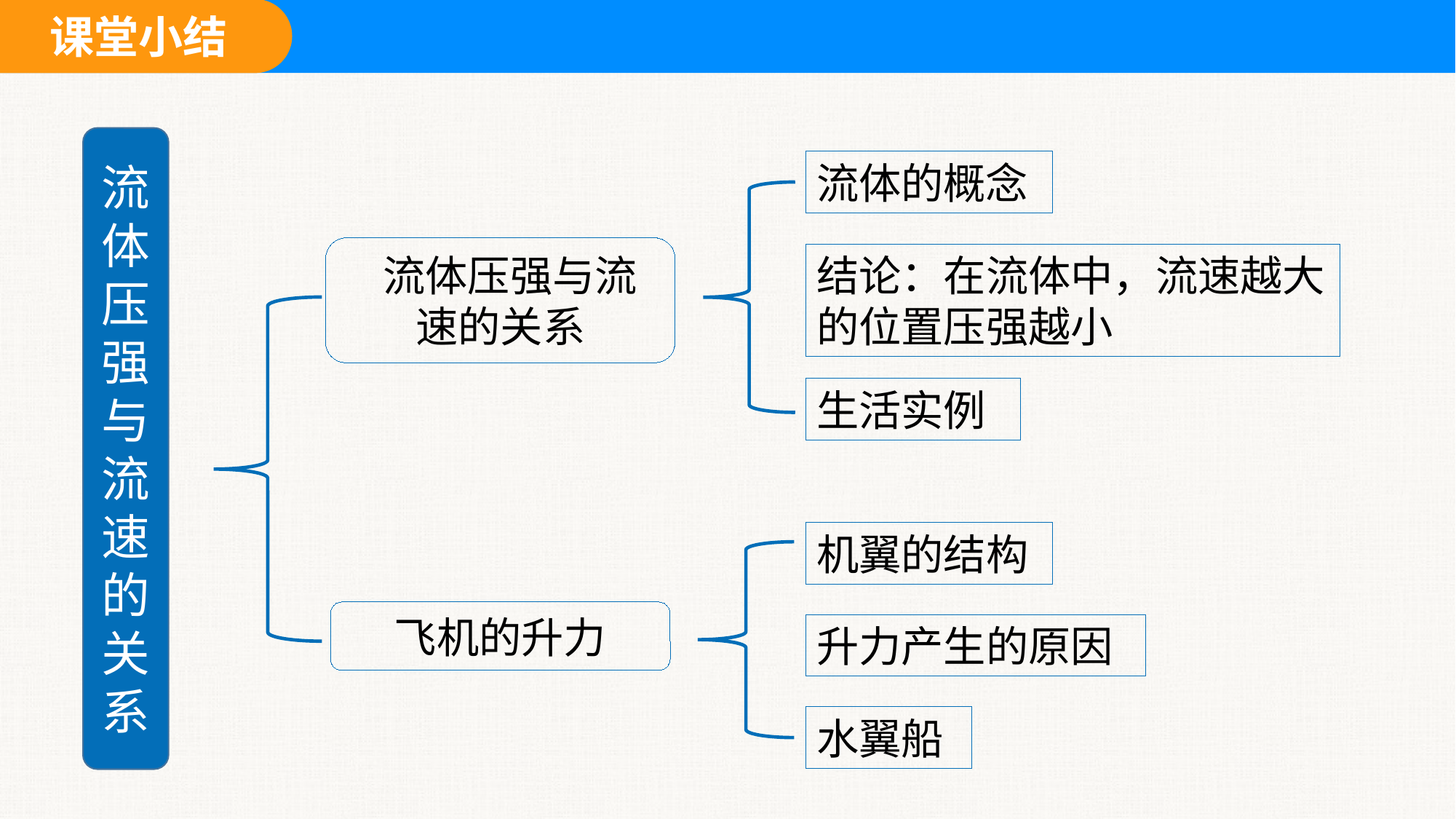

流体压强与流速的关系
流体的概念

 流体压强与流速的关系
结论：在流体中，流速越大的位置压强越小

生活实例
机翼的结构

飞机的升力
升力产生的原因
水翼船